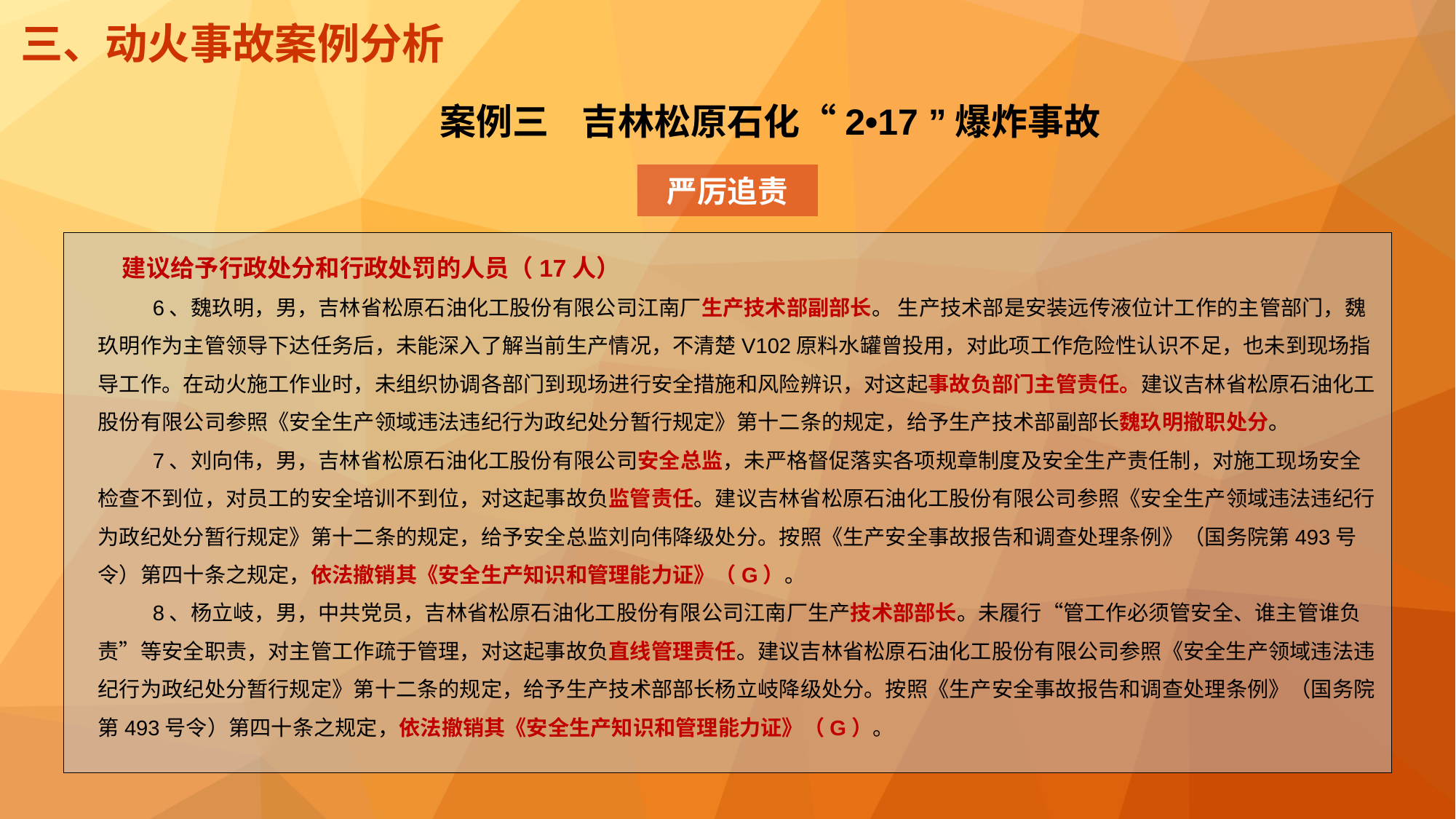

三、动火事故案例分析
案例三    吉林松原石化“2•17 ”爆炸事故
严厉追责
　建议给予行政处分和行政处罚的人员（17人）
6、魏玖明，男，吉林省松原石油化工股份有限公司江南厂生产技术部副部长。 生产技术部是安装远传液位计工作的主管部门，魏玖明作为主管领导下达任务后，未能深入了解当前生产情况，不清楚V102原料水罐曾投用，对此项工作危险性认识不足，也未到现场指导工作。在动火施工作业时，未组织协调各部门到现场进行安全措施和风险辨识，对这起事故负部门主管责任。建议吉林省松原石油化工股份有限公司参照《安全生产领域违法违纪行为政纪处分暂行规定》第十二条的规定，给予生产技术部副部长魏玖明撤职处分。
7、刘向伟，男，吉林省松原石油化工股份有限公司安全总监，未严格督促落实各项规章制度及安全生产责任制，对施工现场安全检查不到位，对员工的安全培训不到位，对这起事故负监管责任。建议吉林省松原石油化工股份有限公司参照《安全生产领域违法违纪行为政纪处分暂行规定》第十二条的规定，给予安全总监刘向伟降级处分。按照《生产安全事故报告和调查处理条例》（国务院第493号令）第四十条之规定，依法撤销其《安全生产知识和管理能力证》（G）。
8、杨立岐，男，中共党员，吉林省松原石油化工股份有限公司江南厂生产技术部部长。未履行“管工作必须管安全、谁主管谁负责”等安全职责，对主管工作疏于管理，对这起事故负直线管理责任。建议吉林省松原石油化工股份有限公司参照《安全生产领域违法违纪行为政纪处分暂行规定》第十二条的规定，给予生产技术部部长杨立岐降级处分。按照《生产安全事故报告和调查处理条例》（国务院第493号令）第四十条之规定，依法撤销其《安全生产知识和管理能力证》（G）。